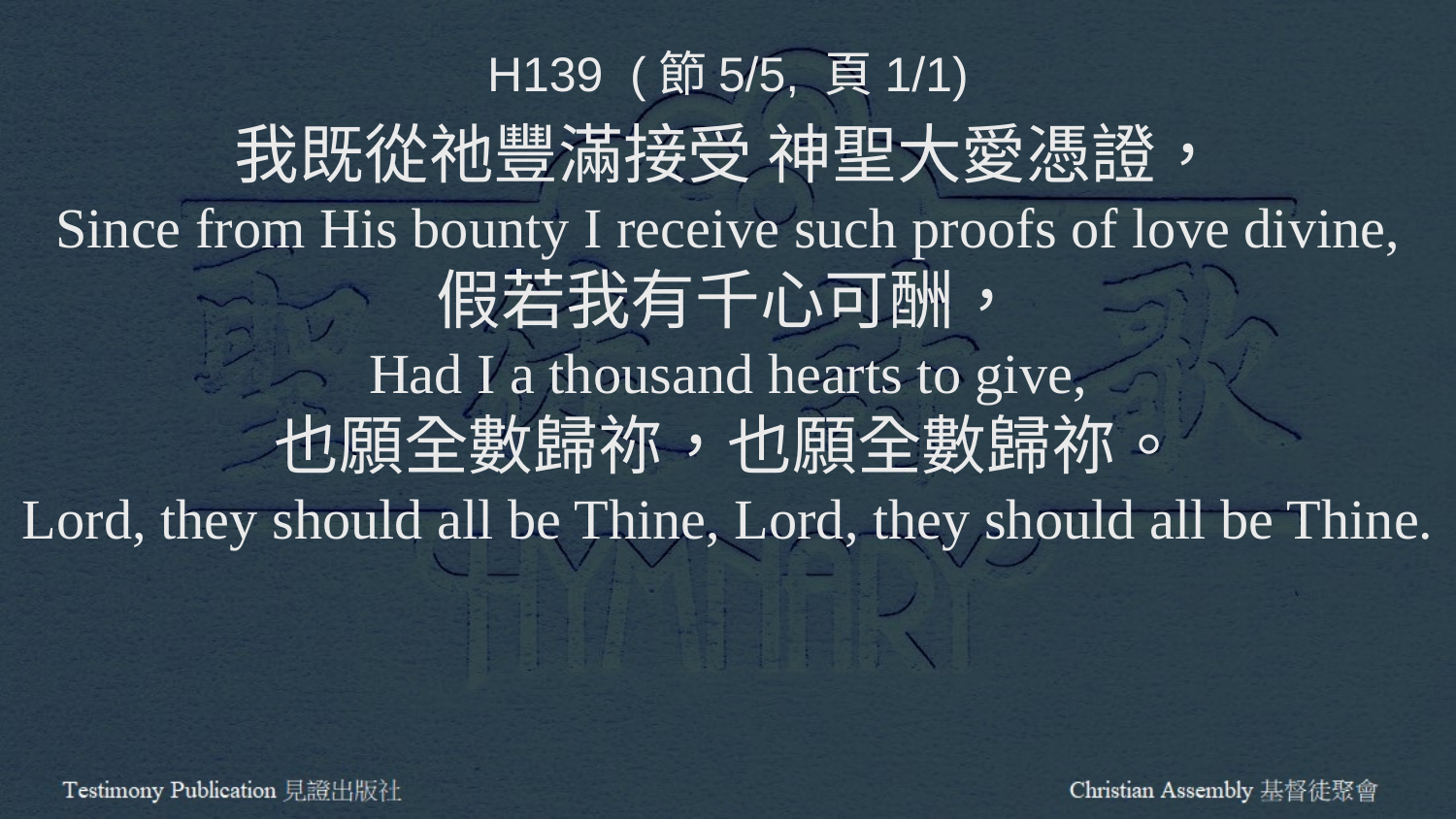

H139  (節5/5, 頁1/1)
我既從祂豐滿接受 神聖大愛憑證，
Since from His bounty I receive such proofs of love divine,
假若我有千心可酬，
Had I a thousand hearts to give,
也願全數歸祢，也願全數歸祢。
Lord, they should all be Thine, Lord, they should all be Thine.